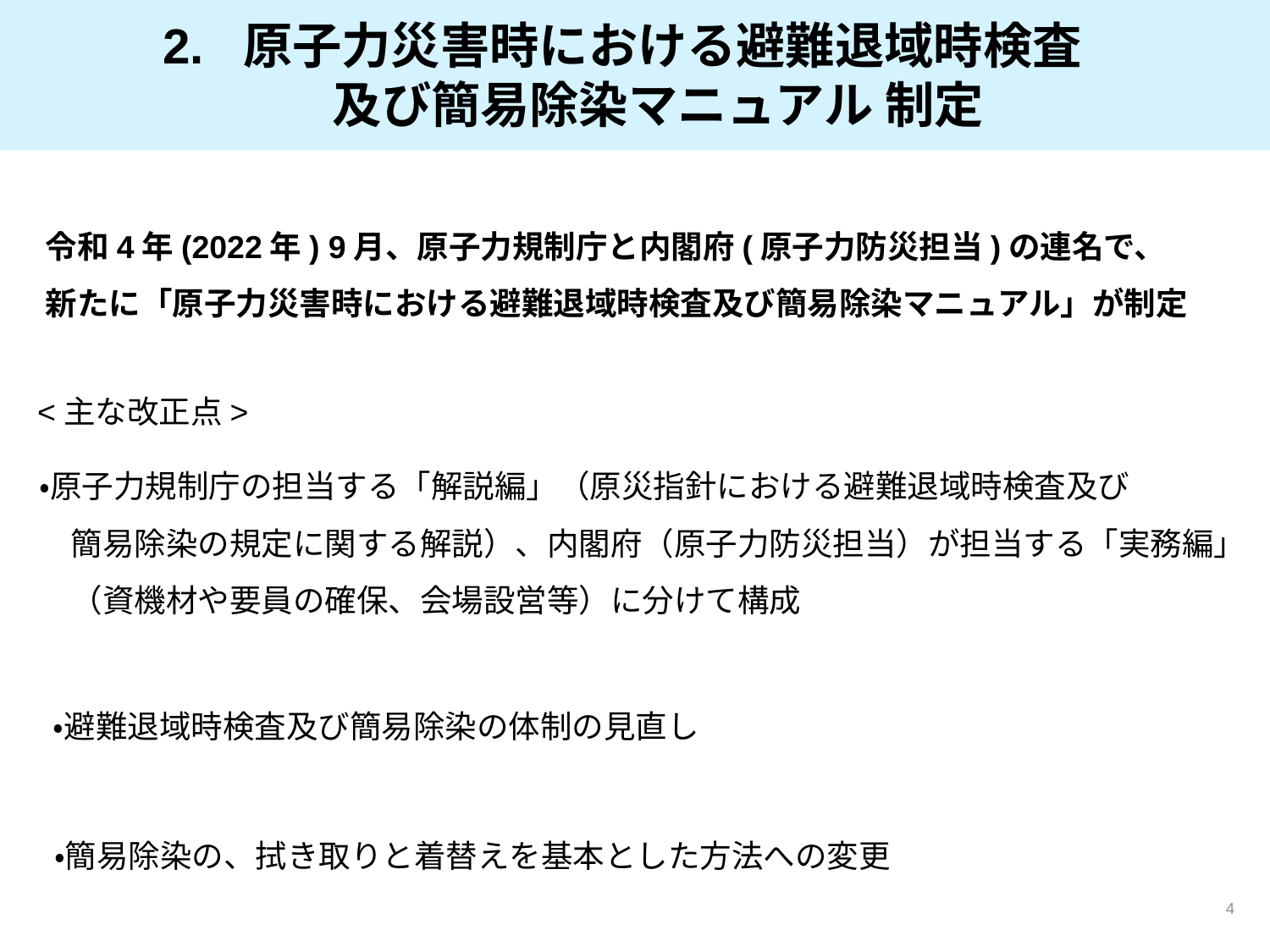

# 2.  原子力災害時における避難退域時検査 　  及び簡易除染マニュアル 制定
令和4年(2022年) 9月、原子力規制庁と内閣府(原子力防災担当)の連名で、
新たに「原子力災害時における避難退域時検査及び簡易除染マニュアル」が制定
<主な改正点>
・原子力規制庁の担当する「解説編」（原災指針における避難退域時検査及び
　簡易除染の規定に関する解説）、内閣府（原子力防災担当）が担当する「実務編」
　（資機材や要員の確保、会場設営等）に分けて構成
・避難退域時検査及び簡易除染の体制の見直し
・簡易除染の、拭き取りと着替えを基本とした方法への変更
4